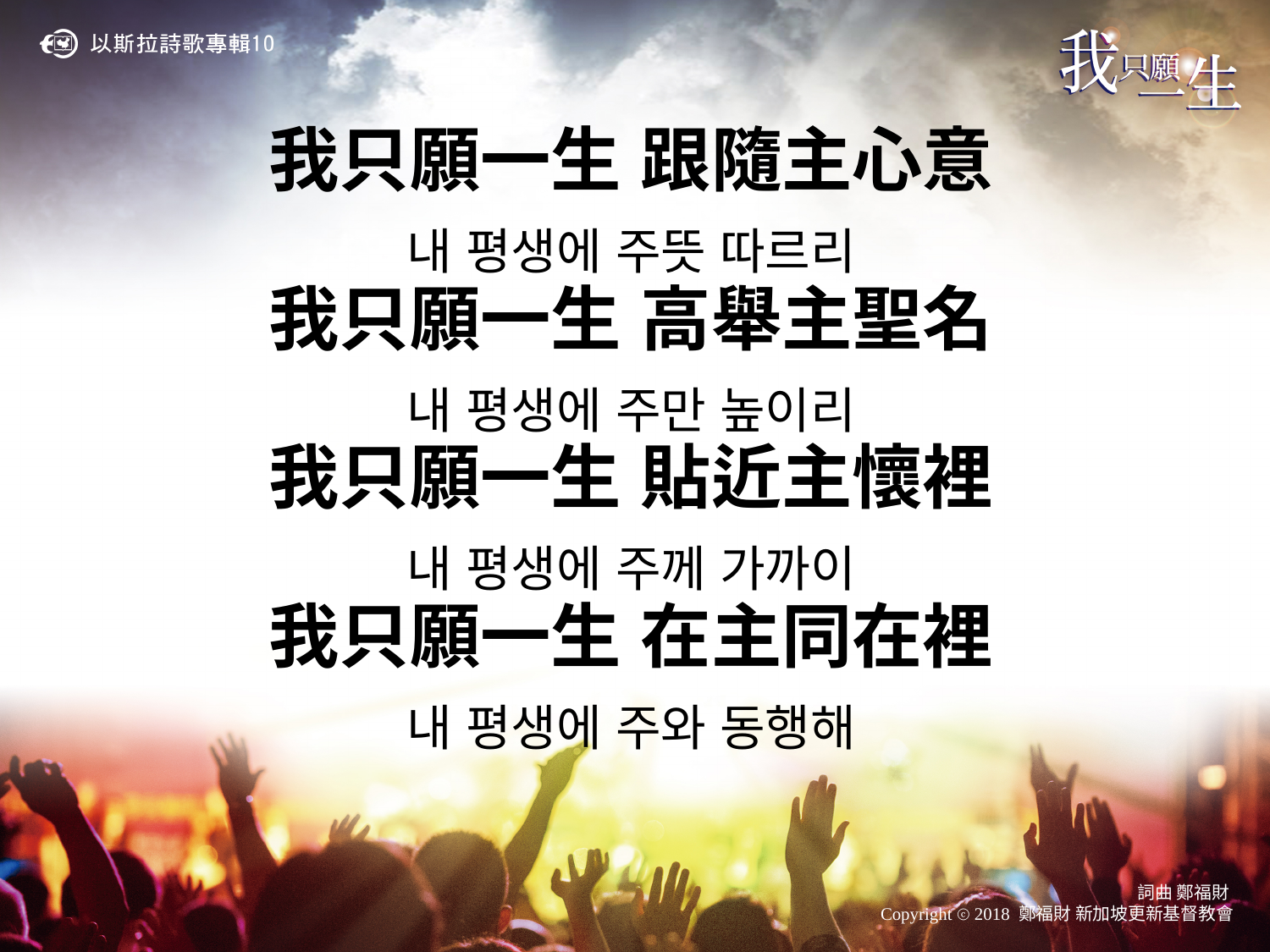

我只願一生 跟隨主心意
내 평생에 주뜻 따르리
我只願一生 高舉主聖名
내 평생에 주만 높이리
我只願一生 貼近主懷裡
내 평생에 주께 가까이
我只願一生 在主同在裡
내 평생에 주와 동행해
詞曲 鄭福財
Copyright ⓒ 2018 鄭福財 新加坡更新基督教會